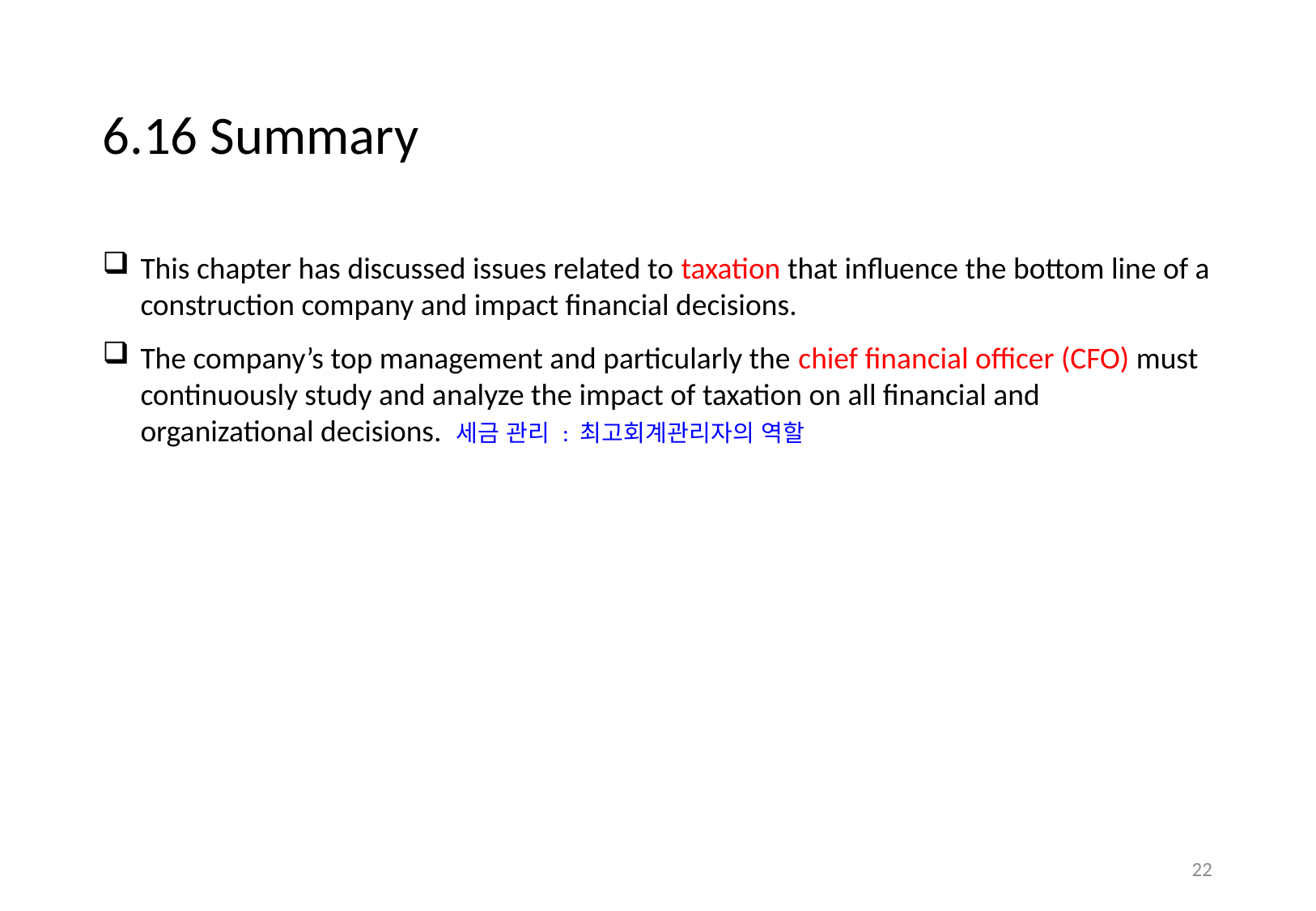

# 6.16 Summary
This chapter has discussed issues related to taxation that influence the bottom line of a construction company and impact financial decisions.
The company’s top management and particularly the chief financial officer (CFO) must continuously study and analyze the impact of taxation on all financial and organizational decisions. 세금 관리 : 최고회계관리자의 역할
22